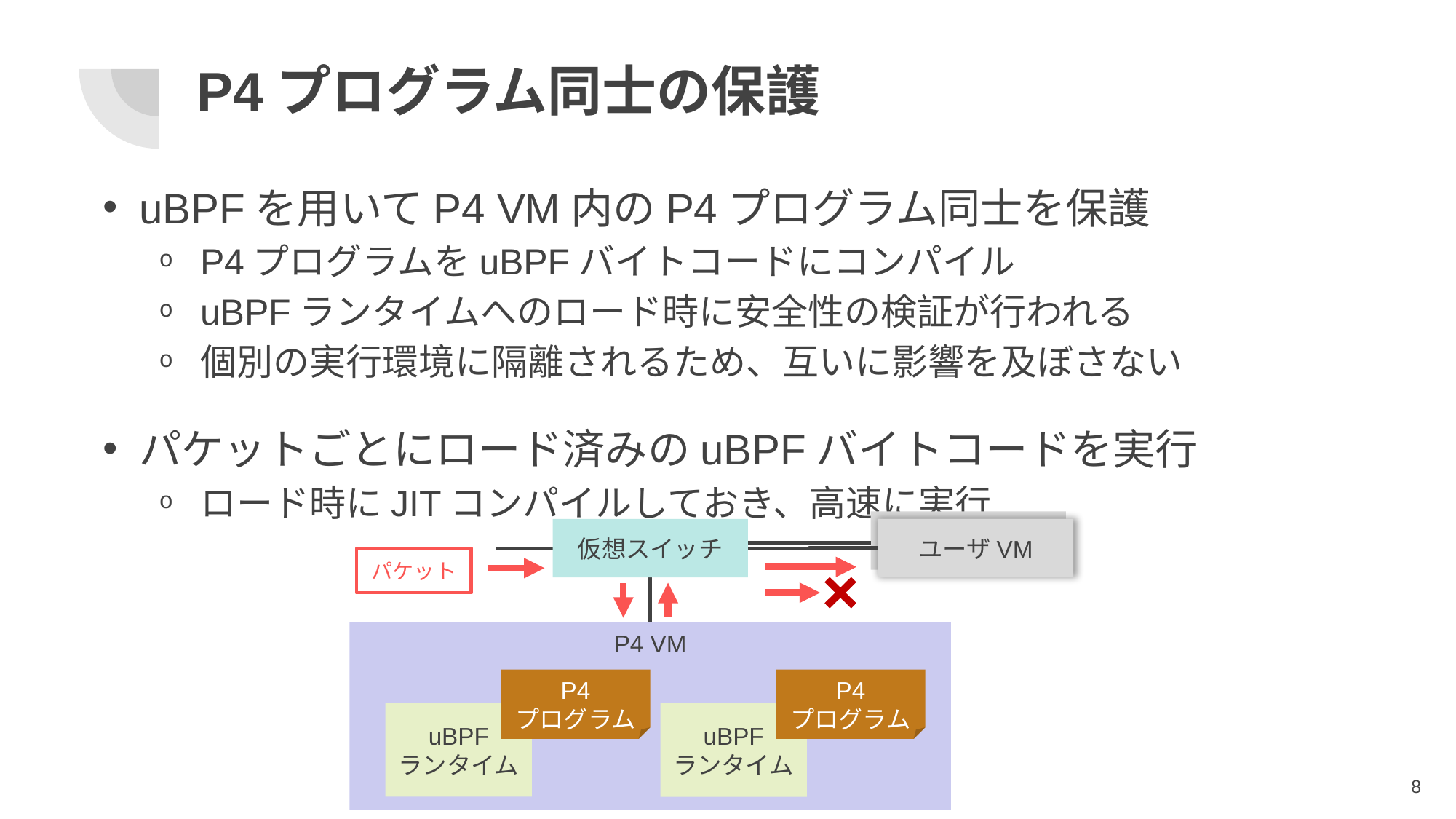

# P4プログラム同士の保護
uBPFを用いてP4 VM内のP4プログラム同士を保護
P4プログラムをuBPFバイトコードにコンパイル
uBPFランタイムへのロード時に安全性の検証が行われる
個別の実行環境に隔離されるため、互いに影響を及ぼさない

パケットごとにロード済みのuBPFバイトコードを実行
ロード時にJITコンパイルしておき、高速に実行

ユーザVM
仮想スイッチ
パケット

P4 VM

P4
プログラム
uBPF
ランタイム
P4
プログラム
uBPF
ランタイム
8